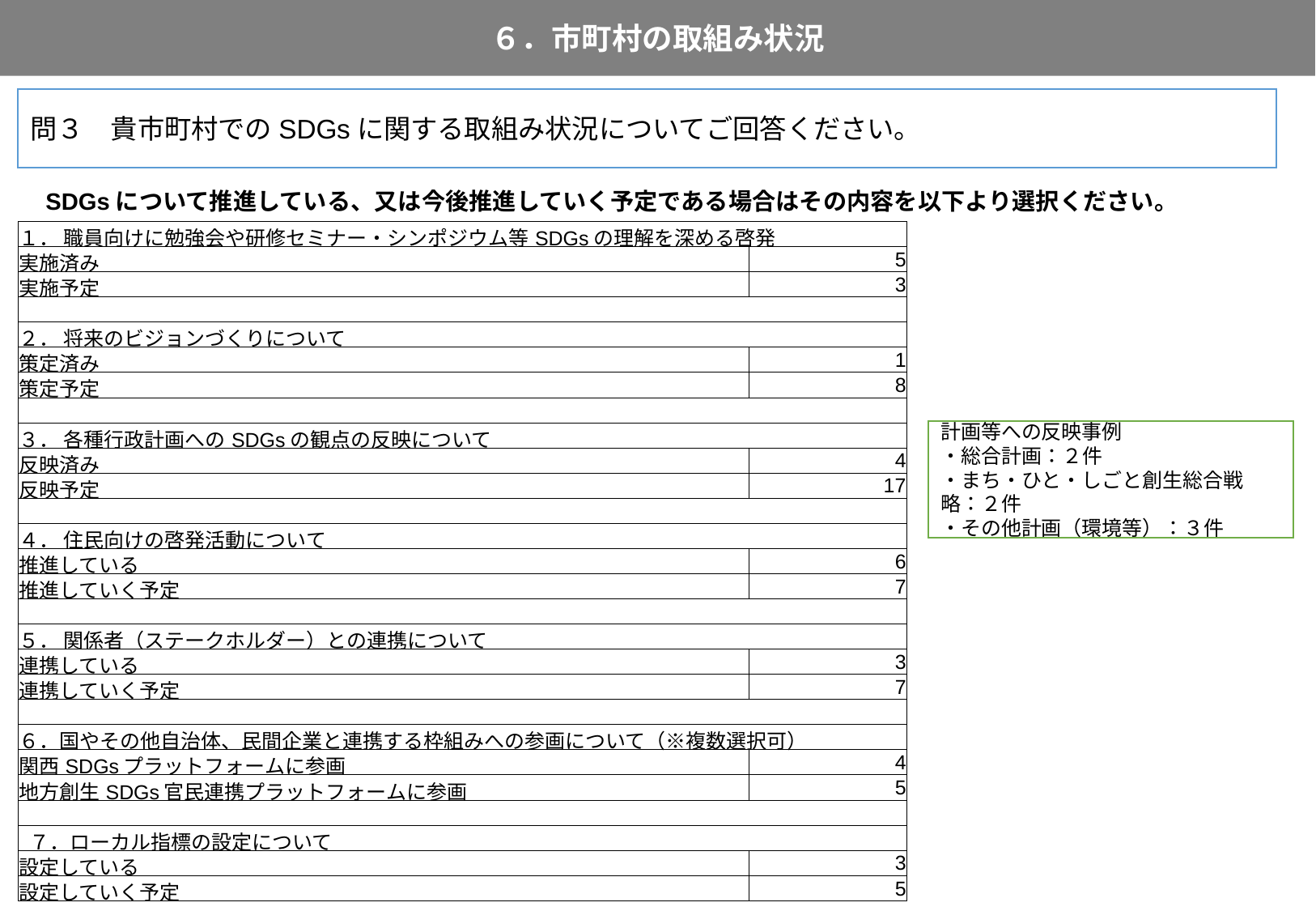

６．市町村の取組み状況
93
問３　貴市町村でのSDGsに関する取組み状況についてご回答ください。
SDGsについて推進している、又は今後推進していく予定である場合はその内容を以下より選択ください。
| １． 職員向けに勉強会や研修セミナー・シンポジウム等SDGsの理解を深める啓発 |  |
| --- | --- |
| 実施済み | 5 |
| 実施予定 | 3 |
|  |  |
| ２． 将来のビジョンづくりについて |  |
| 策定済み | 1 |
| 策定予定 | 8 |
|  |  |
| ３． 各種行政計画へのSDGsの観点の反映について |  |
| 反映済み | 4 |
| 反映予定 | 17 |
|  |  |
| ４． 住民向けの啓発活動について |  |
| 推進している | 6 |
| 推進していく予定 | 7 |
|  |  |
| ５． 関係者（ステークホルダー）との連携について |  |
| 連携している | 3 |
| 連携していく予定 | 7 |
|  |  |
| ６．国やその他自治体、民間企業と連携する枠組みへの参画について（※複数選択可） |  |
| 関西SDGsプラットフォームに参画 | 4 |
| 地方創生SDGs官民連携プラットフォームに参画 | 5 |
|  |  |
| ７．ローカル指標の設定について |  |
| 設定している | 3 |
| 設定していく予定 | 5 |
計画等への反映事例
・総合計画：２件
・まち・ひと・しごと創生総合戦略：２件
・その他計画（環境等）：３件